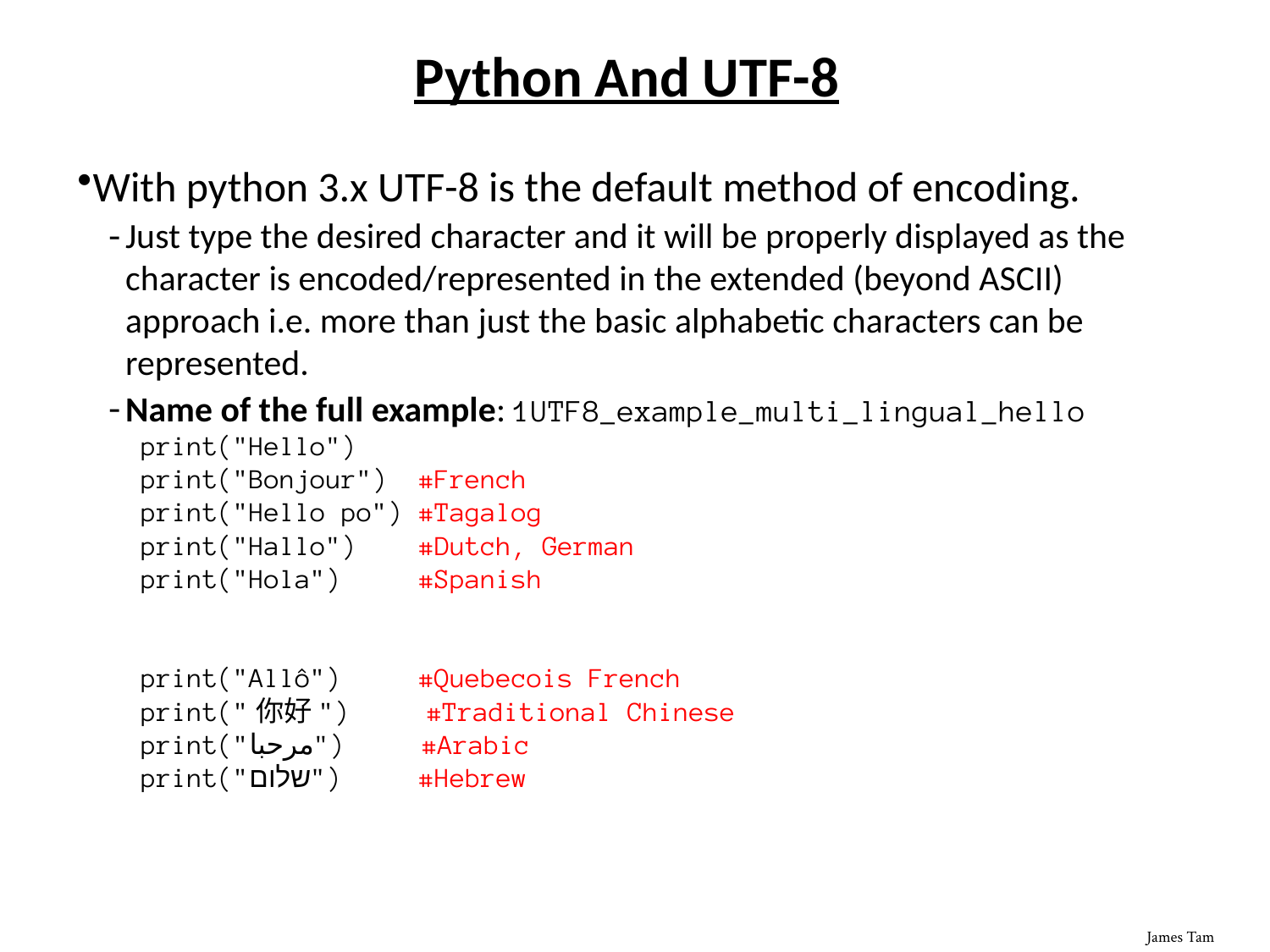

# Python And UTF-8
With python 3.x UTF-8 is the default method of encoding.
Just type the desired character and it will be properly displayed as the character is encoded/represented in the extended (beyond ASCII) approach i.e. more than just the basic alphabetic characters can be represented.
Name of the full example: 1UTF8_example_multi_lingual_hello
print("Hello")
print("Bonjour")  #French
print("Hello po") #Tagalog
print("Hallo")    #Dutch, German
print("Hola")     #Spanish

print("Allô")     #Quebecois French
print("你好")     #Traditional Chinese
print("مرحبا")     #Arabic
print("שלום")     #Hebrew